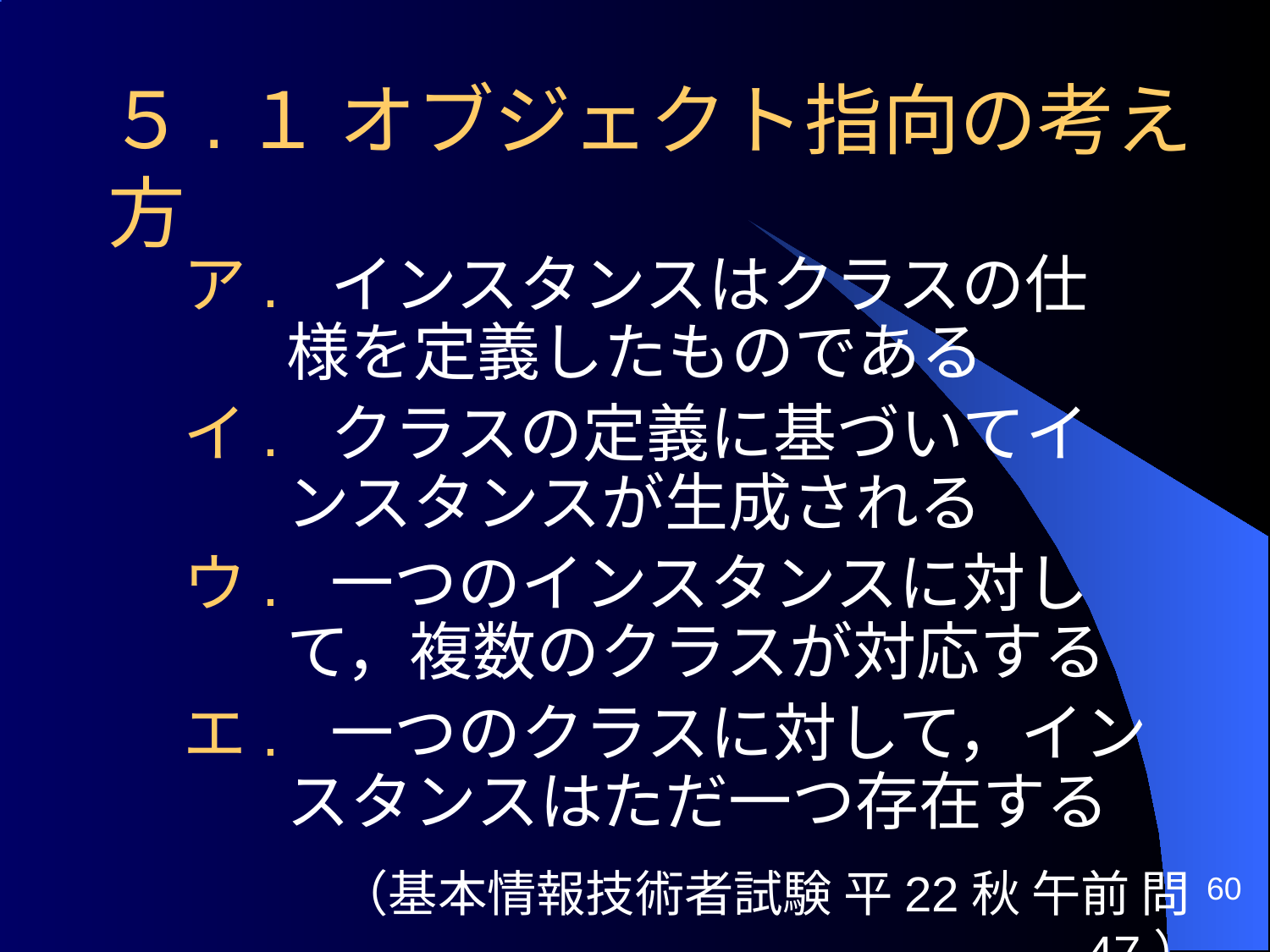

# ５.１ オブジェクト指向の考え方
ア.  インスタンスはクラスの仕様を定義したものである
イ.  クラスの定義に基づいてインスタンスが生成される
ウ.  一つのインスタンスに対して，複数のクラスが対応する
エ.  一つのクラスに対して，インスタンスはただ一つ存在する
60
（基本情報技術者試験 平22秋 午前 問47）